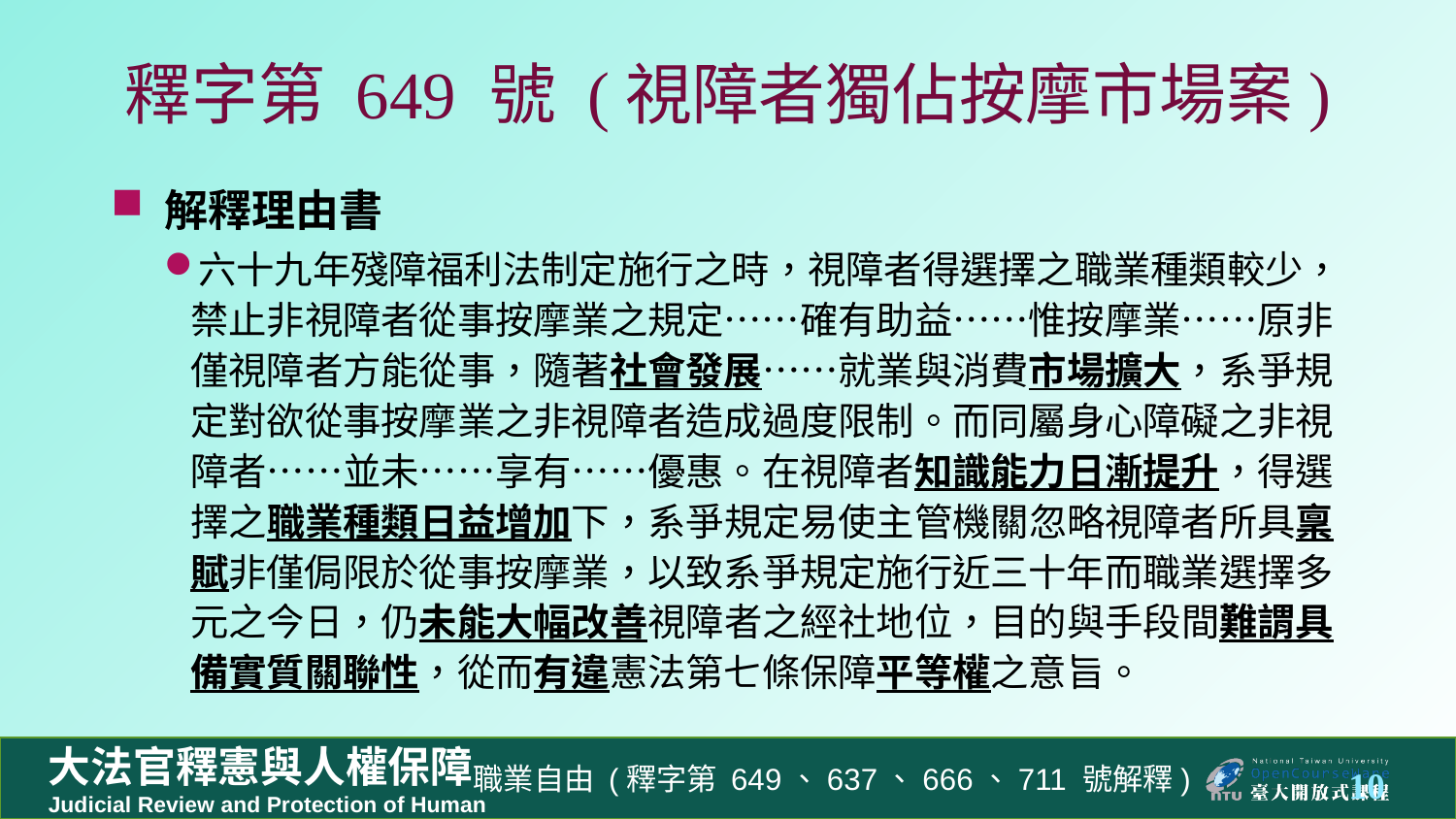

# 釋字第 649 號 (視障者獨佔按摩市場案)
解釋理由書
六十九年殘障福利法制定施行之時，視障者得選擇之職業種類較少，禁止非視障者從事按摩業之規定……確有助益……惟按摩業……原非僅視障者方能從事，隨著社會發展……就業與消費市場擴大，系爭規定對欲從事按摩業之非視障者造成過度限制。而同屬身心障礙之非視障者……並未……享有……優惠。在視障者知識能力日漸提升，得選擇之職業種類日益增加下，系爭規定易使主管機關忽略視障者所具稟賦非僅侷限於從事按摩業，以致系爭規定施行近三十年而職業選擇多元之今日，仍未能大幅改善視障者之經社地位，目的與手段間難謂具備實質關聯性，從而有違憲法第七條保障平等權之意旨。